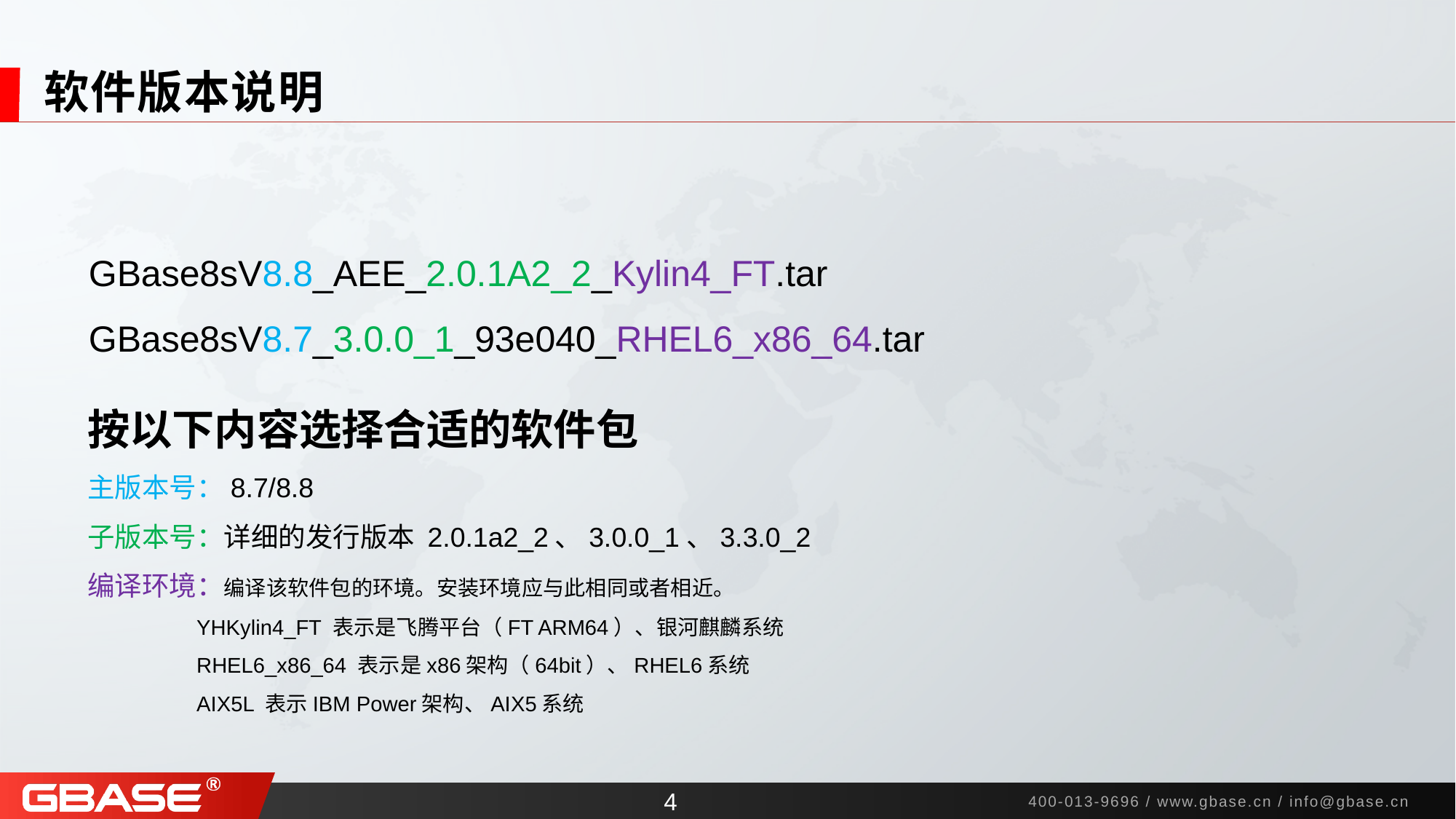

# 软件版本说明
GBase8sV8.8_AEE_2.0.1A2_2_Kylin4_FT.tar
GBase8sV8.7_3.0.0_1_93e040_RHEL6_x86_64.tar
按以下内容选择合适的软件包
主版本号：8.7/8.8
子版本号：详细的发行版本 2.0.1a2_2、3.0.0_1、3.3.0_2
编译环境：编译该软件包的环境。安装环境应与此相同或者相近。
	YHKylin4_FT 表示是飞腾平台（FT ARM64）、银河麒麟系统
	RHEL6_x86_64 表示是x86架构（64bit）、RHEL6系统
	AIX5L 表示IBM Power架构、AIX5系统